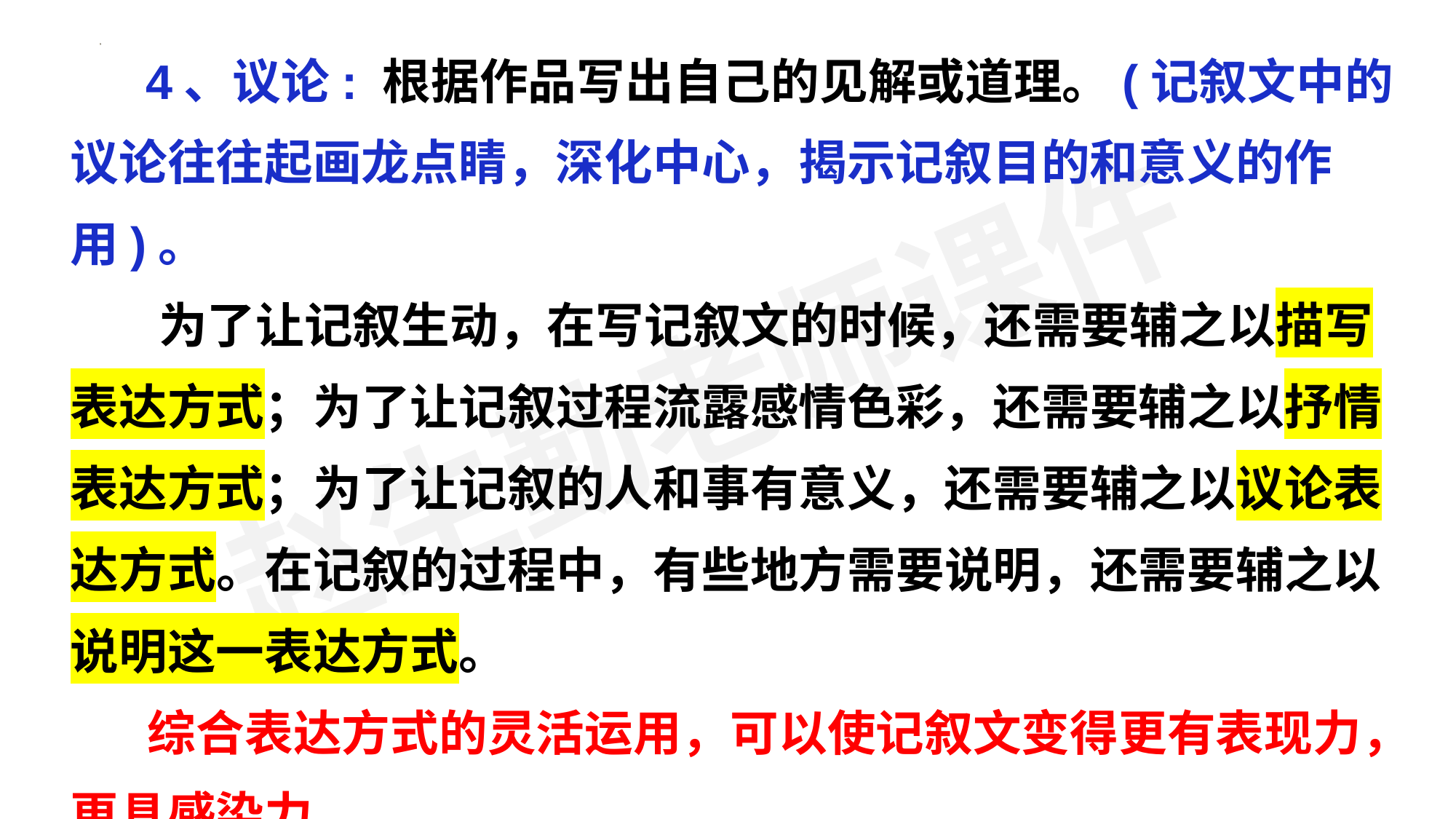

4、议论: 根据作品写出自己的见解或道理。(记叙文中的议论往往起画龙点睛，深化中心，揭示记叙目的和意义的作用)。
     为了让记叙生动，在写记叙文的时候，还需要辅之以描写表达方式；为了让记叙过程流露感情色彩，还需要辅之以抒情表达方式；为了让记叙的人和事有意义，还需要辅之以议论表达方式。在记叙的过程中，有些地方需要说明，还需要辅之以说明这一表达方式。
    综合表达方式的灵活运用，可以使记叙文变得更有表现力，更具感染力。